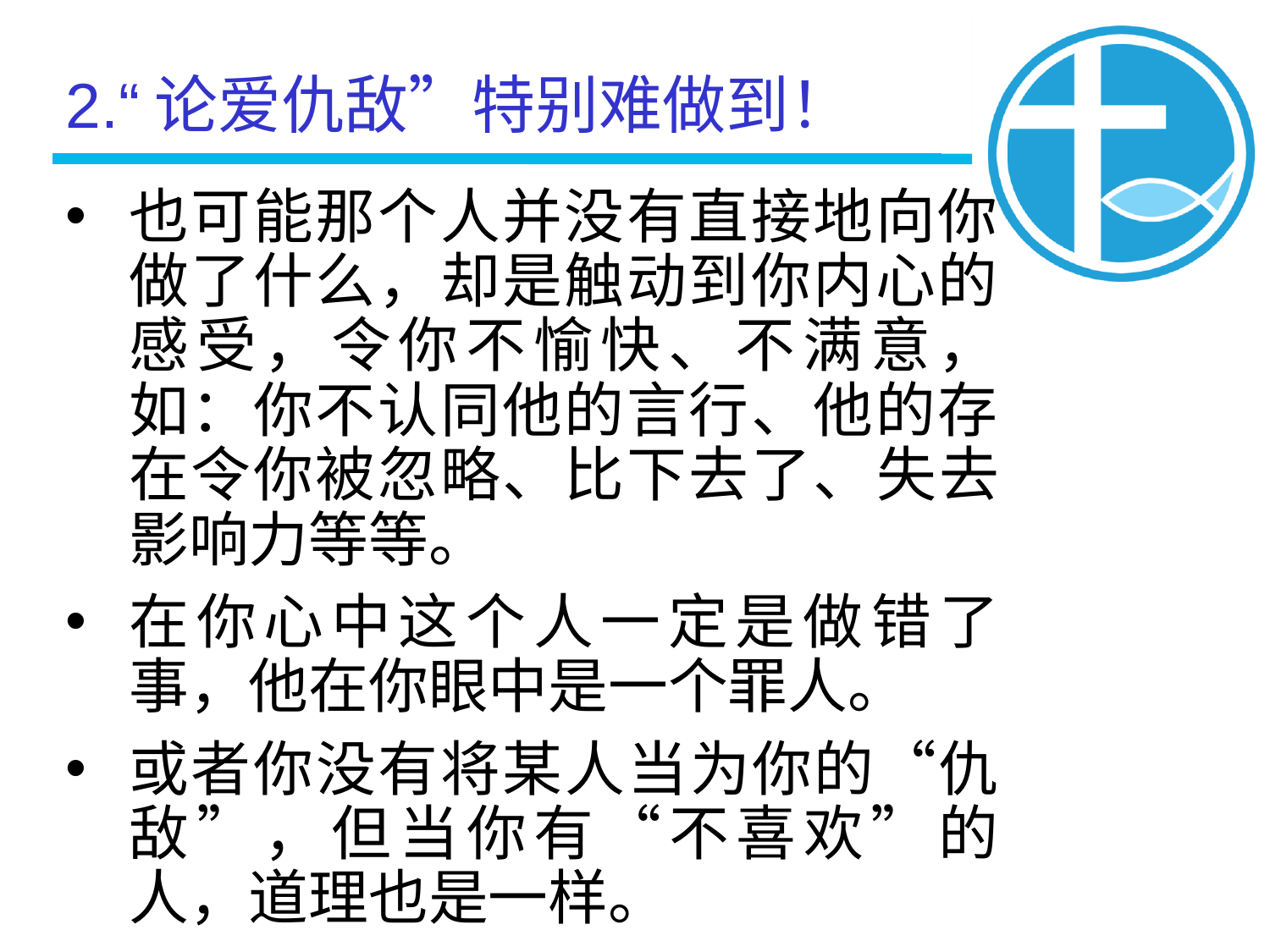

2.“论爱仇敌”特别难做到！
也可能那个人并没有直接地向你做了什么，却是触动到你内心的感受，令你不愉快、不满意，如：你不认同他的言行、他的存在令你被忽略、比下去了、失去影响力等等。
在你心中这个人一定是做错了事，他在你眼中是一个罪人。
或者你没有将某人当为你的“仇敌”，但当你有“不喜欢”的人，道理也是一样。